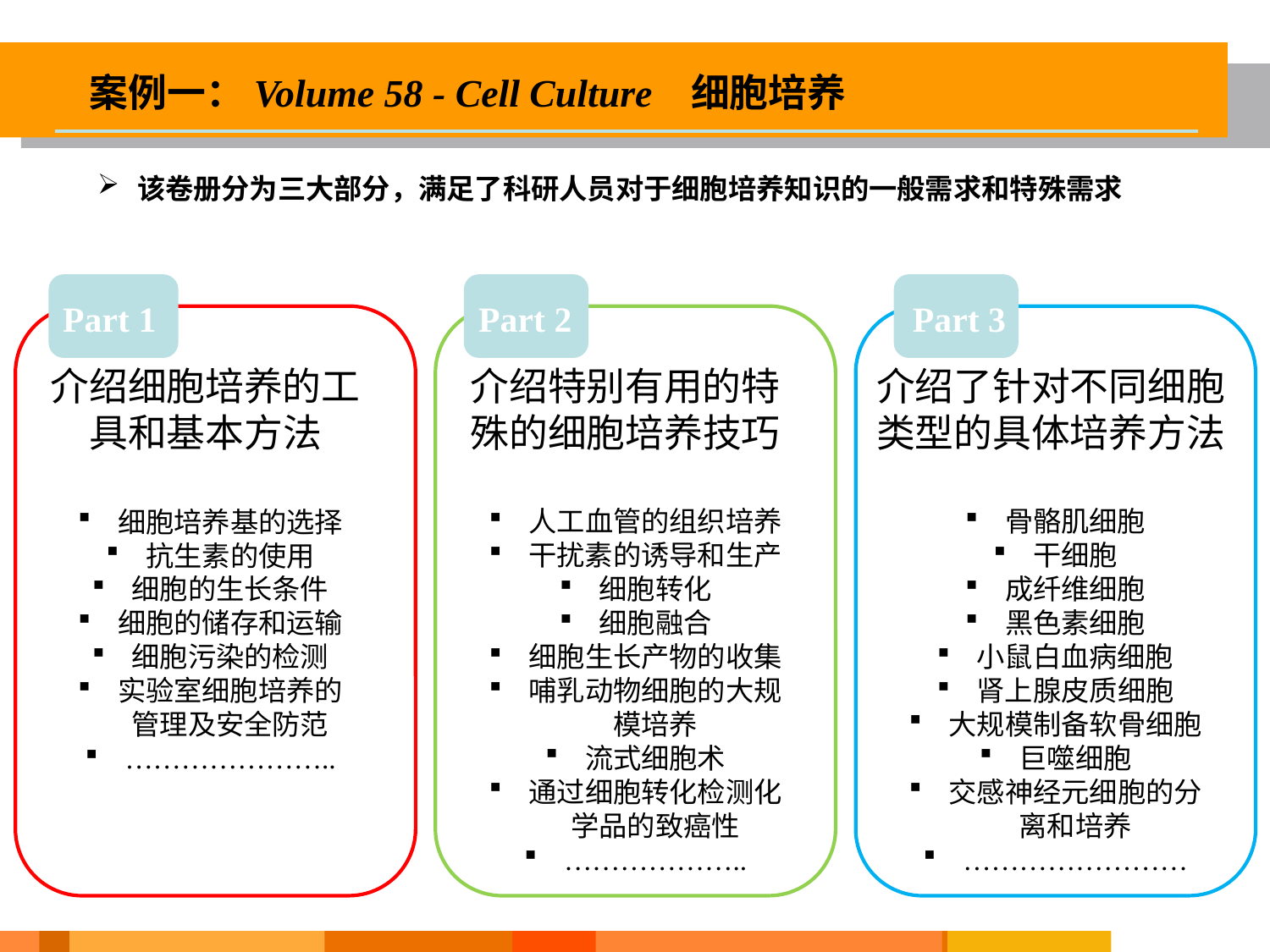

案例一：Volume 58 - Cell Culture   细胞培养

该卷册分为三大部分，满足了科研人员对于细胞培养知识的一般需求和特殊需求

Part 1
Part 2
Part 3

介绍特别有用的特殊的细胞培养技巧
介绍细胞培养的工具和基本方法
介绍了针对不同细胞类型的具体培养方法
人工血管的组织培养
干扰素的诱导和生产
细胞转化
细胞融合
细胞生长产物的收集
哺乳动物细胞的大规模培养
流式细胞术
通过细胞转化检测化学品的致癌性
………………..
骨骼肌细胞
干细胞
成纤维细胞
黑色素细胞
小鼠白血病细胞
肾上腺皮质细胞
大规模制备软骨细胞
巨噬细胞
交感神经元细胞的分离和培养
……………………
细胞培养基的选择
抗生素的使用
细胞的生长条件
细胞的储存和运输
细胞污染的检测
实验室细胞培养的管理及安全防范
…………………..